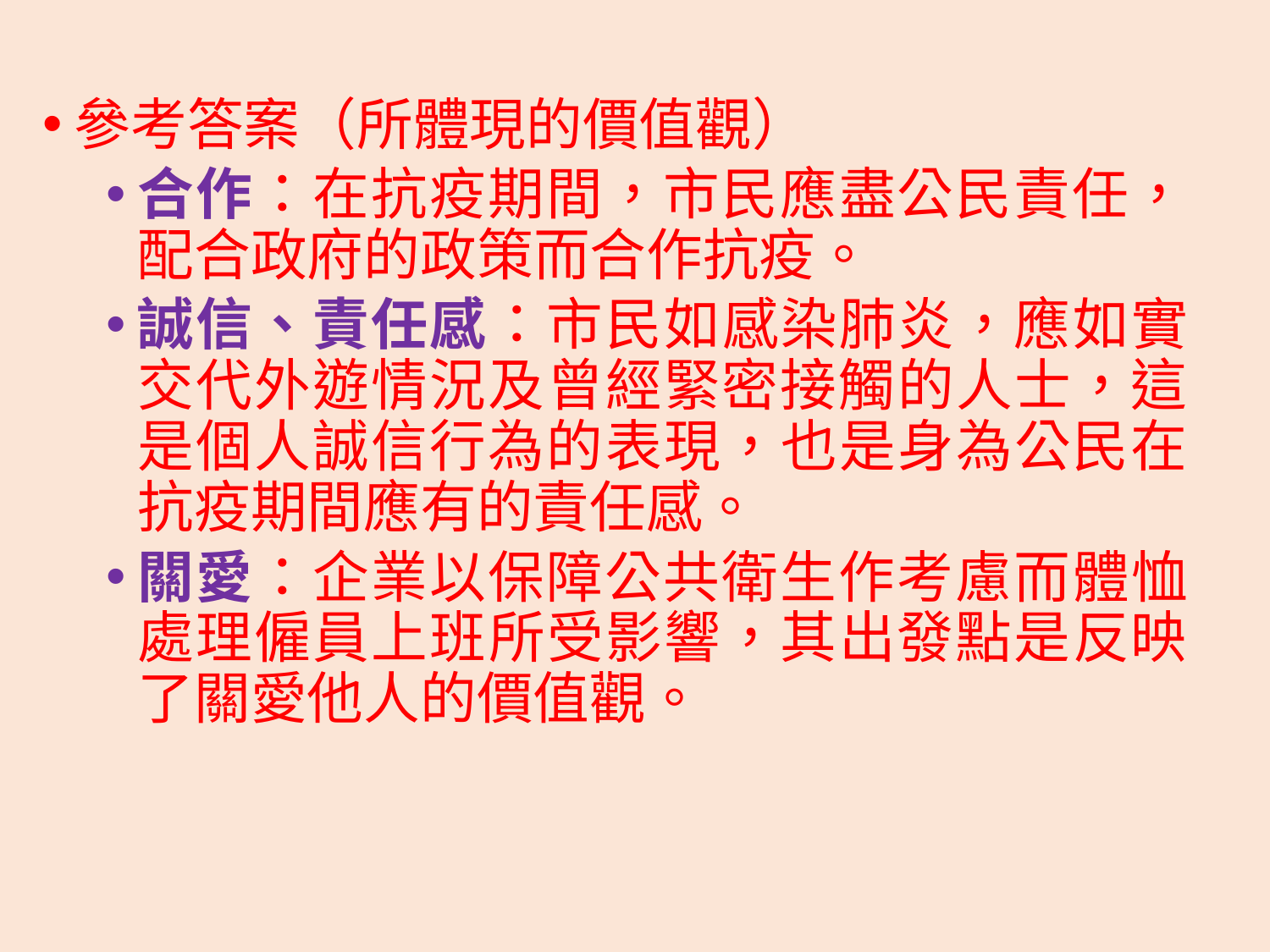

參考答案（所體現的價值觀）
合作：在抗疫期間，市民應盡公民責任，配合政府的政策而合作抗疫。
誠信、責任感：市民如感染肺炎，應如實交代外遊情況及曾經緊密接觸的人士，這是個人誠信行為的表現，也是身為公民在抗疫期間應有的責任感。
關愛：企業以保障公共衛生作考慮而體恤處理僱員上班所受影響，其出發點是反映了關愛他人的價值觀。